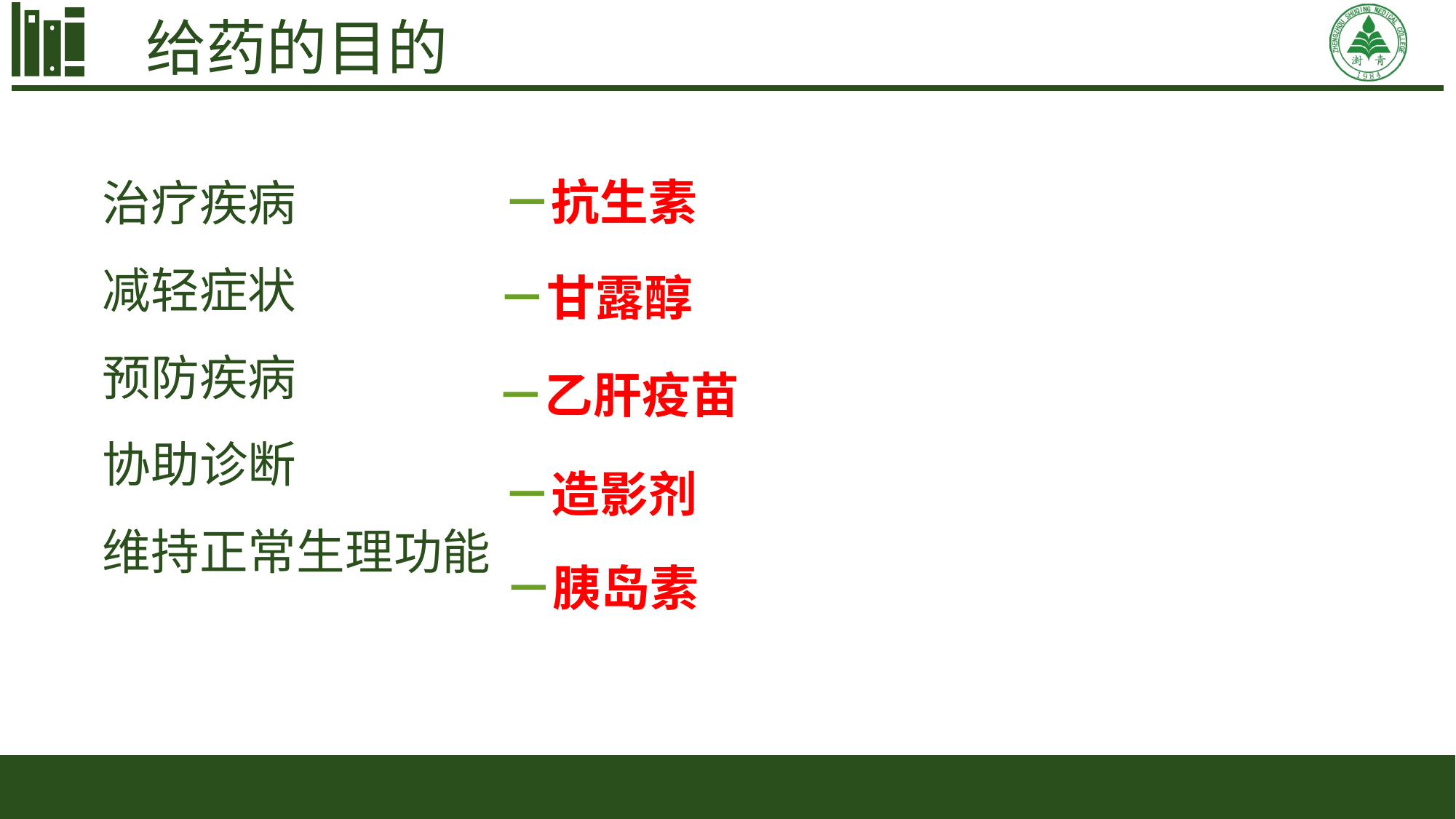

给药的目的
治疗疾病
减轻症状
预防疾病
协助诊断
维持正常生理功能

－抗生素
－甘露醇
－乙肝疫苗
－造影剂
－胰岛素